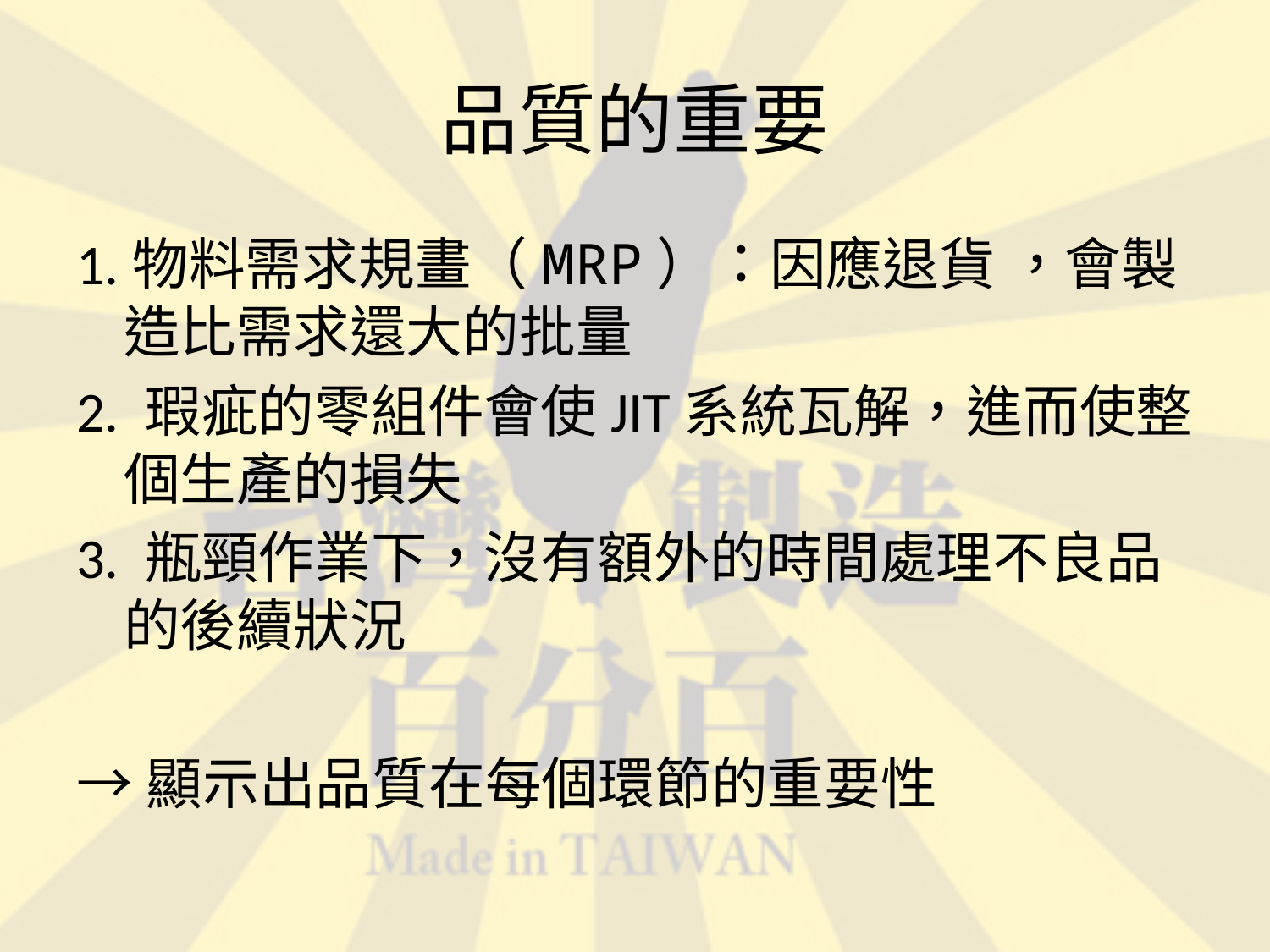

# 品質的重要
1.物料需求規畫（MRP）：因應退貨 ，會製造比需求還大的批量
2. 瑕疵的零組件會使JIT系統瓦解，進而使整個生產的損失
3. 瓶頸作業下，沒有額外的時間處理不良品的後續狀況

→顯示出品質在每個環節的重要性